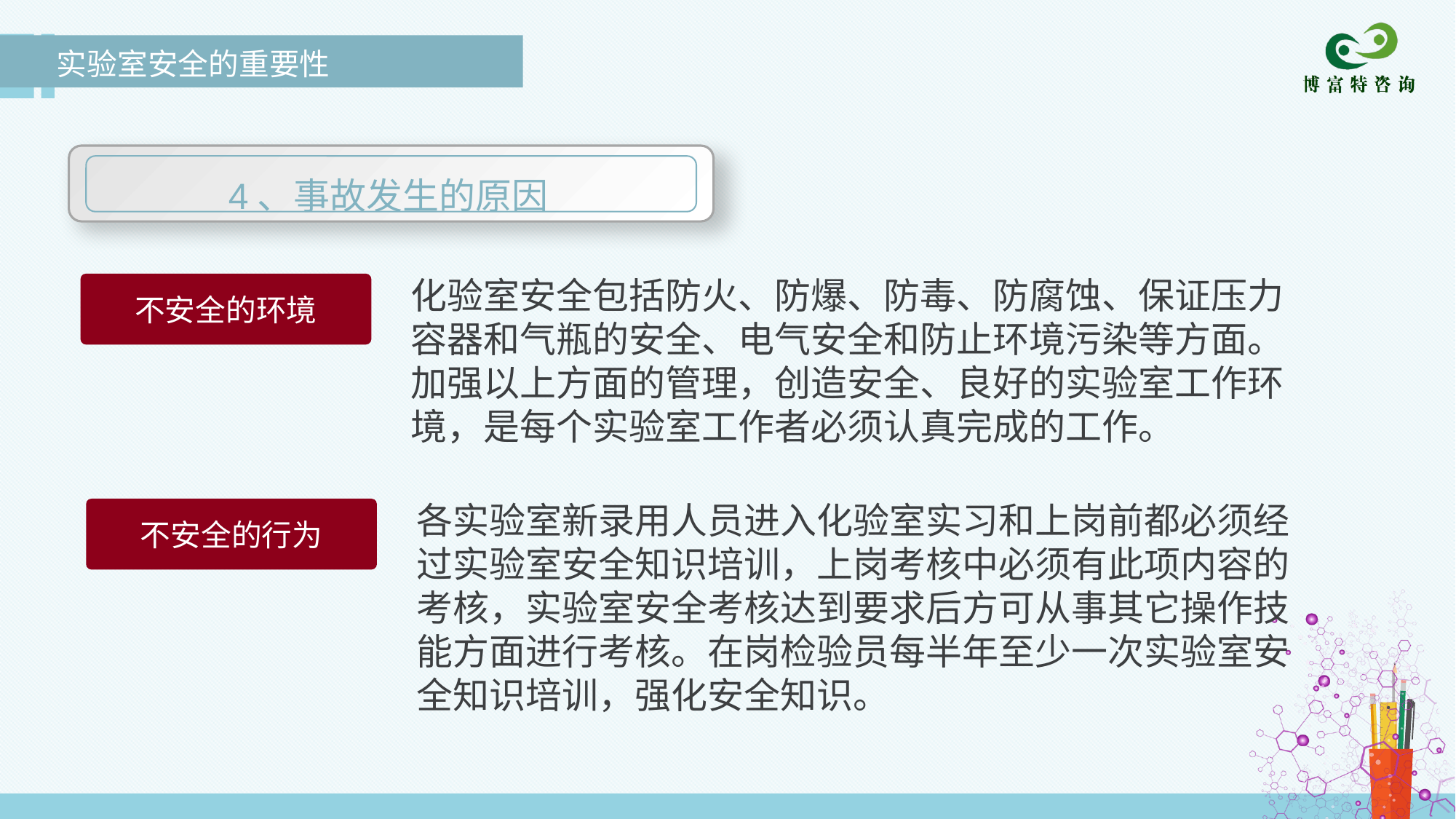

实验室安全的重要性

4、事故发生的原因

化验室安全包括防火、防爆、防毒、防腐蚀、保证压力容器和气瓶的安全、电气安全和防止环境污染等方面。加强以上方面的管理，创造安全、良好的实验室工作环境，是每个实验室工作者必须认真完成的工作。

不安全的环境
各实验室新录用人员进入化验室实习和上岗前都必须经过实验室安全知识培训，上岗考核中必须有此项内容的考核，实验室安全考核达到要求后方可从事其它操作技能方面进行考核。在岗检验员每半年至少一次实验室安全知识培训，强化安全知识。
不安全的行为